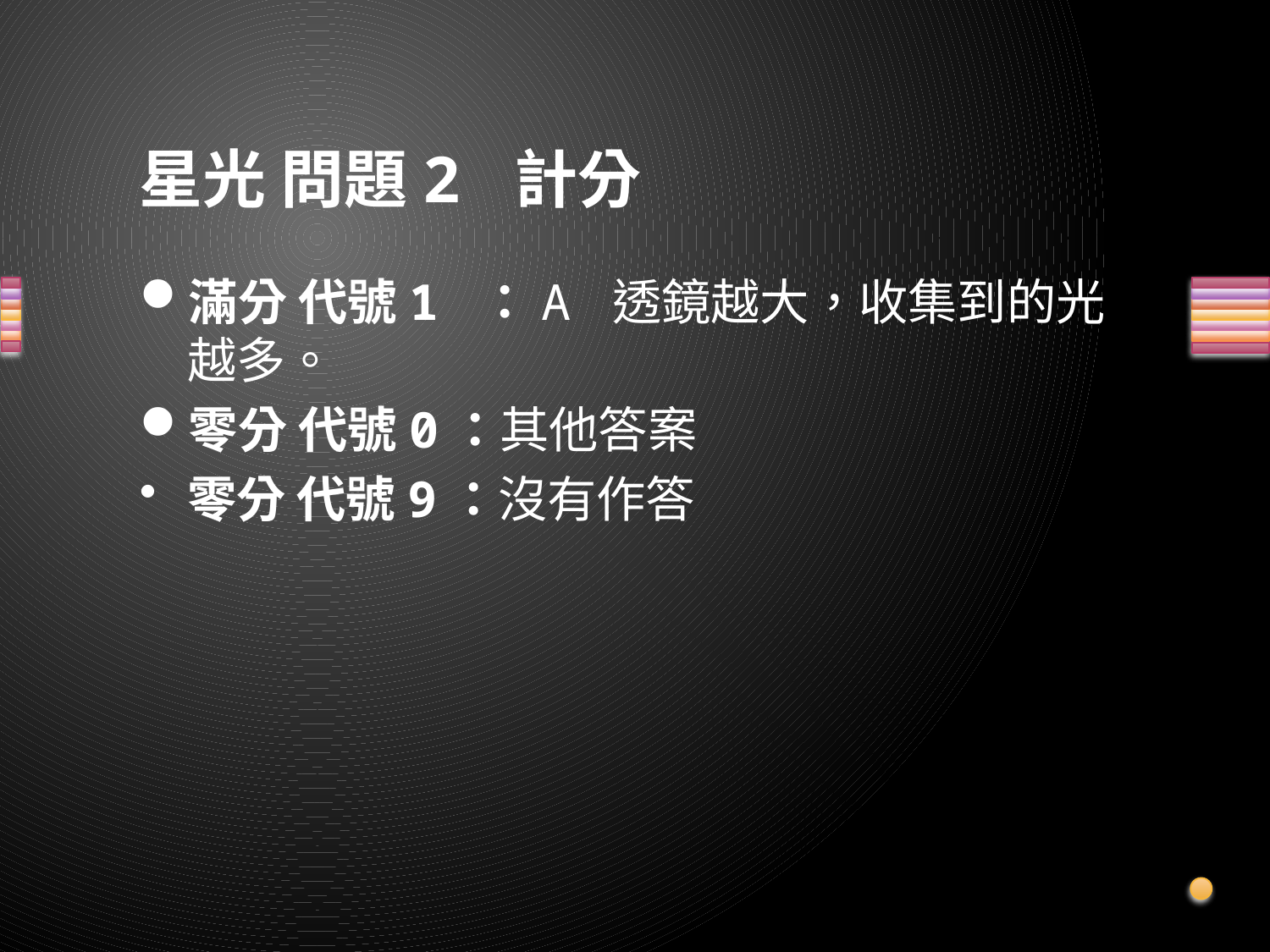

# 星光 問題2 計分
滿分 代號1 ：A 透鏡越大，收集到的光越多。
零分 代號0：其他答案
零分 代號9：沒有作答